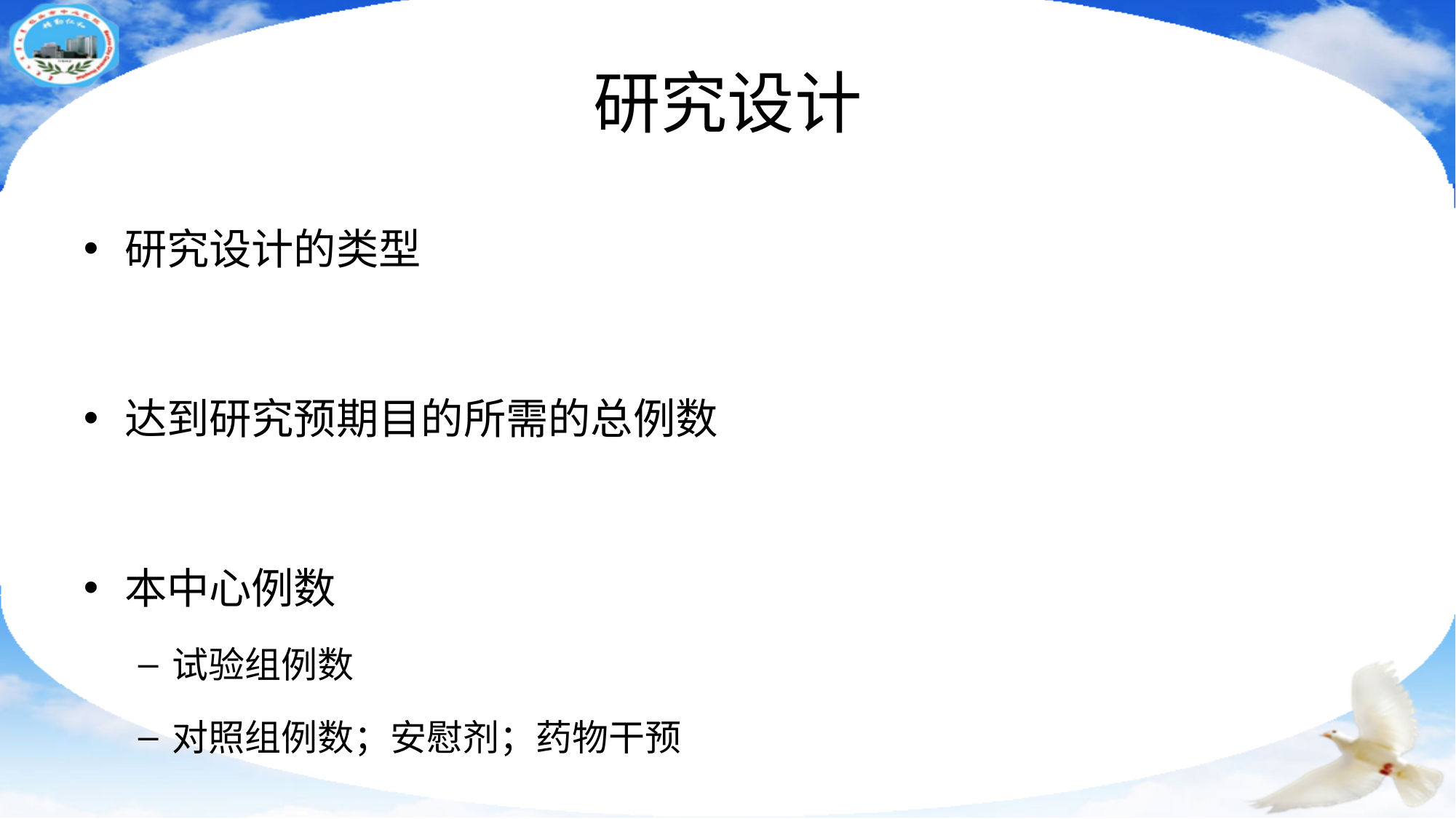

# 研究设计
研究设计的类型

达到研究预期目的所需的总例数

本中心例数
试验组例数
对照组例数；安慰剂；药物干预